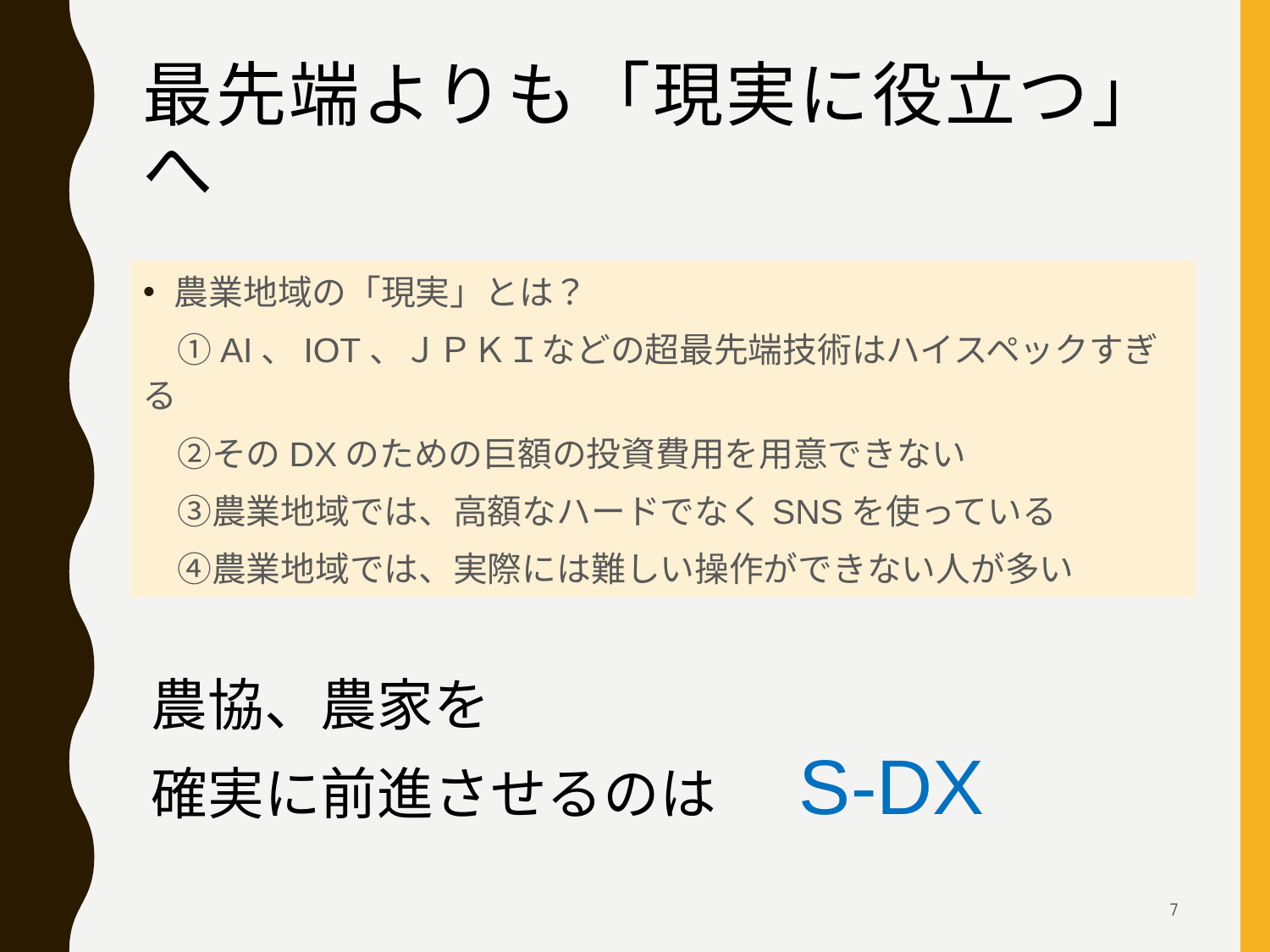

# 最先端よりも「現実に役立つ」へ
農業地域の「現実」とは？
　①AI、IOT、ＪＰＫＩなどの超最先端技術はハイスペックすぎる
　②そのDXのための巨額の投資費用を用意できない
　③農業地域では、高額なハードでなくSNSを使っている
　④農業地域では、実際には難しい操作ができない人が多い
農協、農家を
確実に前進させるのは　 S-DX
7